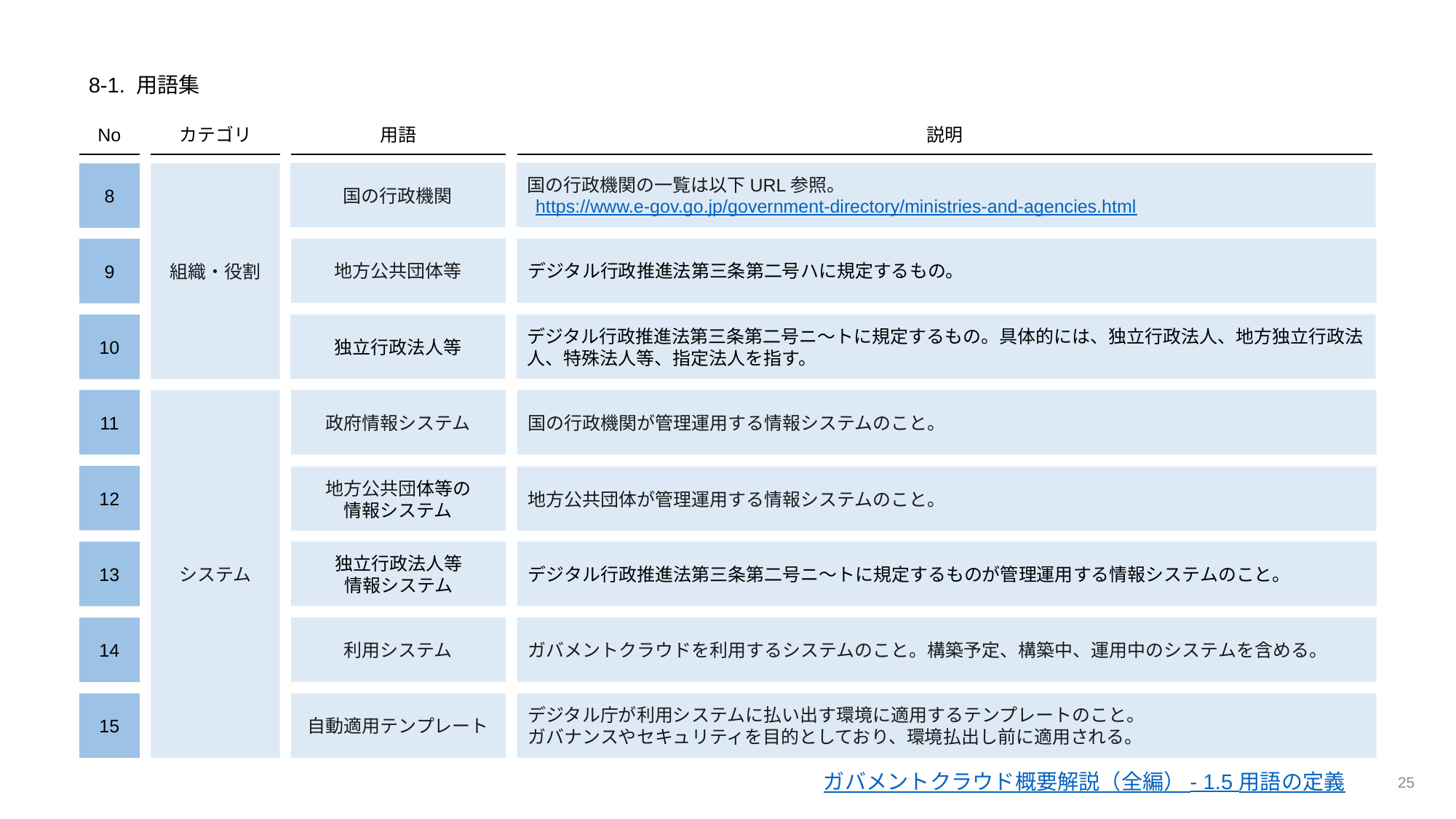

# 8-1. 用語集
No
カテゴリ
用語
説明
国の行政機関
国の行政機関の一覧は以下URL参照。
 https://www.e-gov.go.jp/government-directory/ministries-and-agencies.html
8
組織・役割
地方公共団体等
デジタル行政推進法第三条第二号ハに規定するもの。
9
独立行政法人等
デジタル行政推進法第三条第二号ニ～トに規定するもの。具体的には、独立行政法人、地方独立行政法人、特殊法人等、指定法人を指す。
10
11
システム
政府情報システム
国の行政機関が管理運用する情報システムのこと。
12
地方公共団体等の
情報システム
地方公共団体が管理運用する情報システムのこと。
独立行政法人等
情報システム
デジタル行政推進法第三条第二号ニ～トに規定するものが管理運用する情報システムのこと。
13
利用システム
ガバメントクラウドを利用するシステムのこと。構築予定、構築中、運用中のシステムを含める。
14
自動適用テンプレート
デジタル庁が利用システムに払い出す環境に適用するテンプレートのこと。
ガバナンスやセキュリティを目的としており、環境払出し前に適用される。
15
25
ガバメントクラウド概要解説（全編） - 1.5 用語の定義